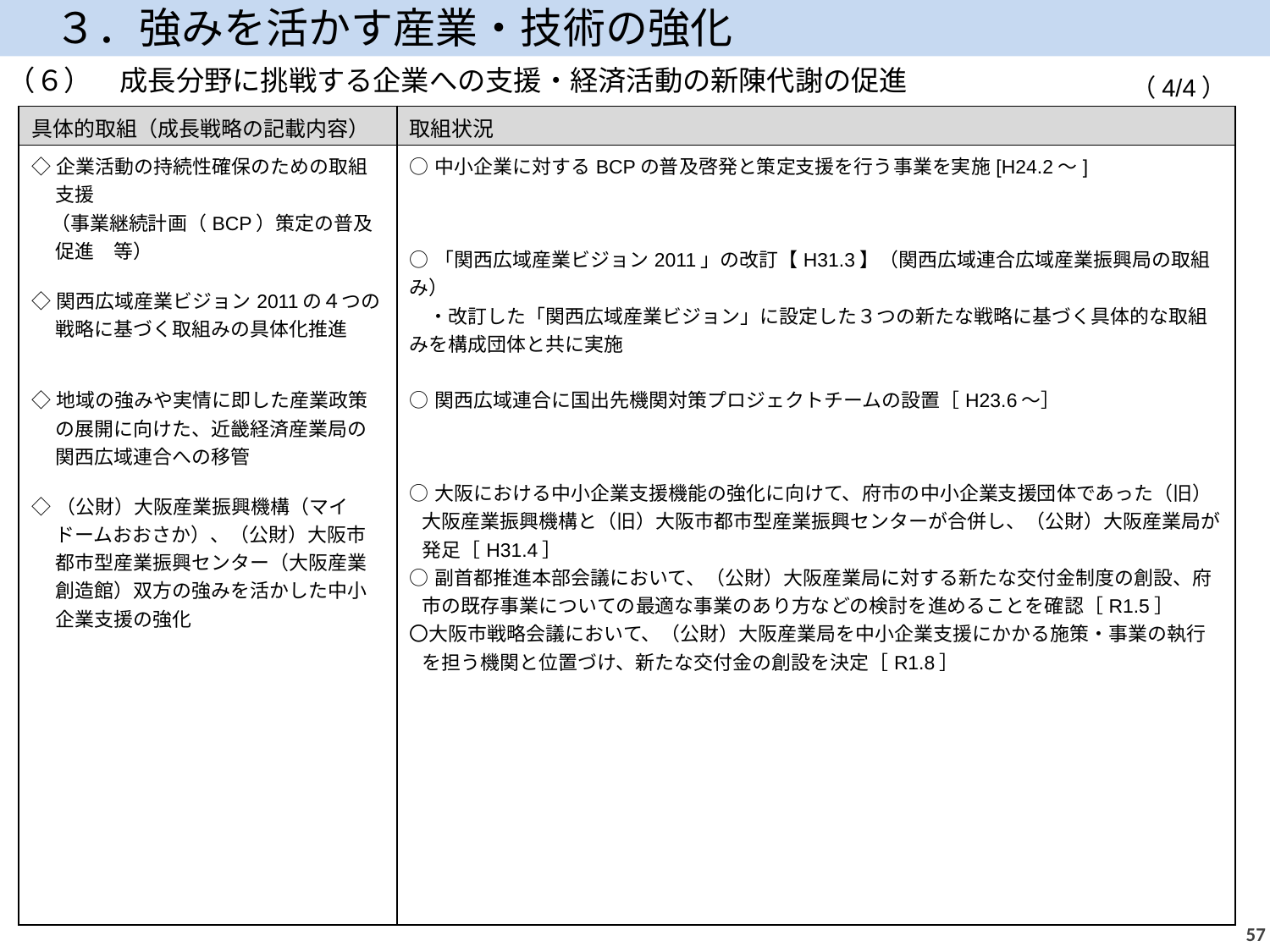

３．強みを活かす産業・技術の強化
（６）　成長分野に挑戦する企業への支援・経済活動の新陳代謝の促進
（4/4）
| 具体的取組（成長戦略の記載内容） | 取組状況 |
| --- | --- |
| ◇企業活動の持続性確保のための取組支援 　（事業継続計画（BCP）策定の普及促進　等） ◇関西広域産業ビジョン2011の４つの戦略に基づく取組みの具体化推進 ◇地域の強みや実情に即した産業政策の展開に向けた、近畿経済産業局の関西広域連合への移管 ◇（公財）大阪産業振興機構（マイドームおおさか）、（公財）大阪市都市型産業振興センター（大阪産業創造館）双方の強みを活かした中小企業支援の強化 | ○中小企業に対するBCPの普及啓発と策定支援を行う事業を実施[H24.2～] ○「関西広域産業ビジョン2011」の改訂【H31.3】（関西広域連合広域産業振興局の取組み） 　・改訂した「関西広域産業ビジョン」に設定した３つの新たな戦略に基づく具体的な取組みを構成団体と共に実施 　 ○関西広域連合に国出先機関対策プロジェクトチームの設置［H23.6～］ ○大阪における中小企業支援機能の強化に向けて、府市の中小企業支援団体であった（旧）大阪産業振興機構と（旧）大阪市都市型産業振興センターが合併し、（公財）大阪産業局が発足［H31.4］ ○副首都推進本部会議において、（公財）大阪産業局に対する新たな交付金制度の創設、府市の既存事業についての最適な事業のあり方などの検討を進めることを確認［R1.5］ 〇大阪市戦略会議において、（公財）大阪産業局を中小企業支援にかかる施策・事業の執行を担う機関と位置づけ、新たな交付金の創設を決定［R1.8］ |
57